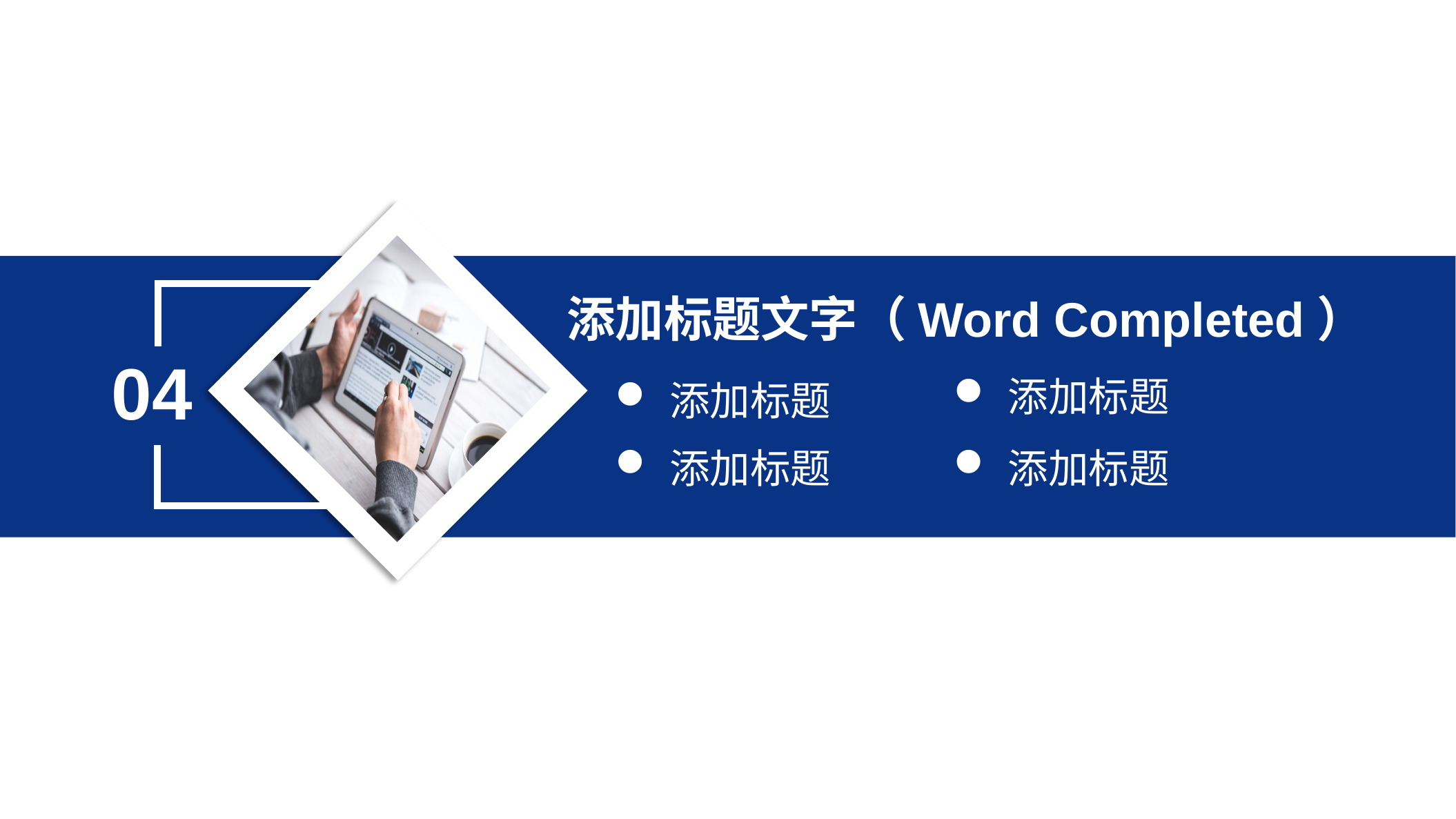

添加标题文字（Word Completed）
04
添加标题
添加标题
添加标题
添加标题